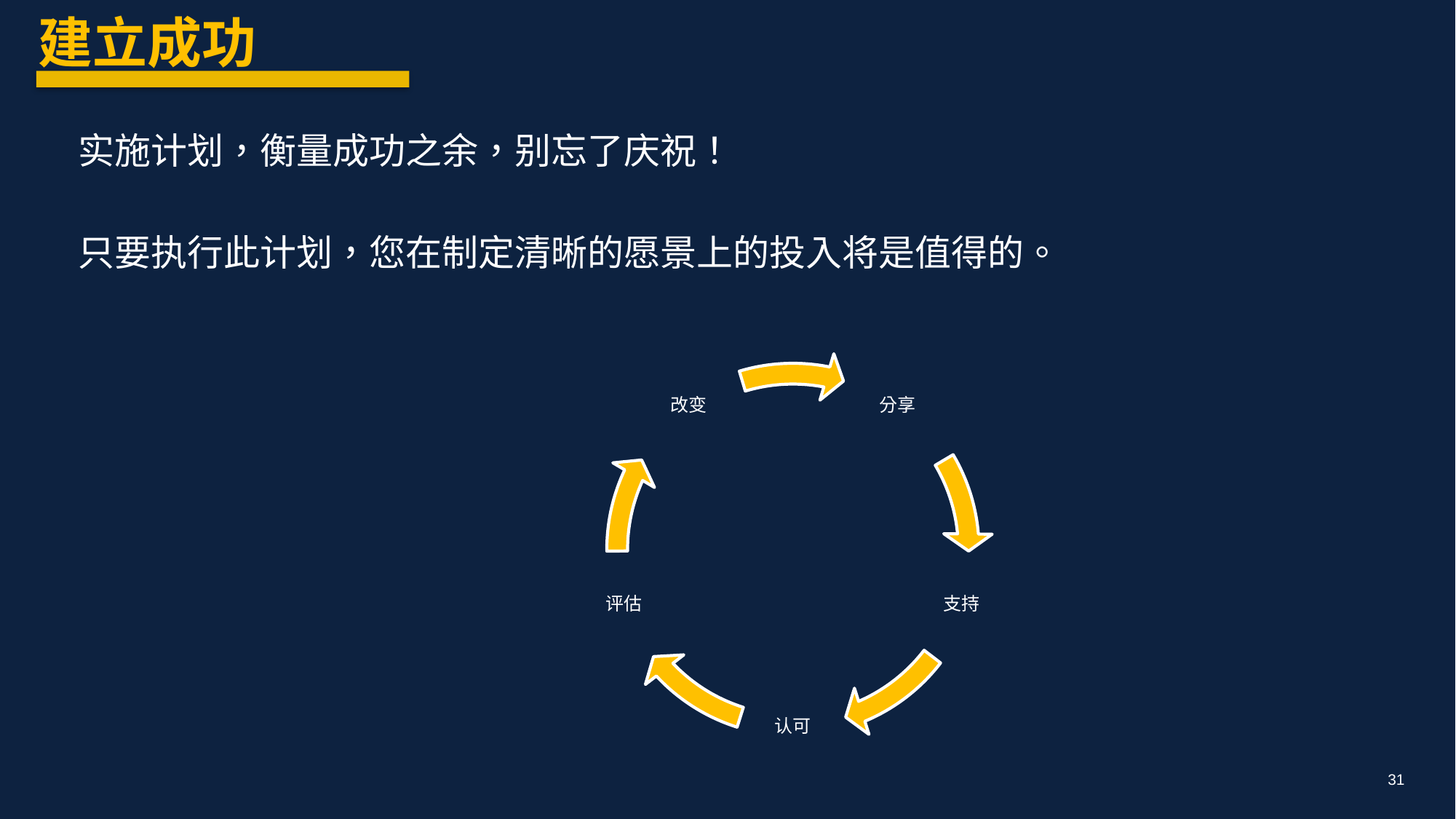

建立成功

实施计划，衡量成功之余，别忘了庆祝！

只要执行此计划，您在制定清晰的愿景上的投入将是值得的。

分享
支持
认可
评估
改变
31